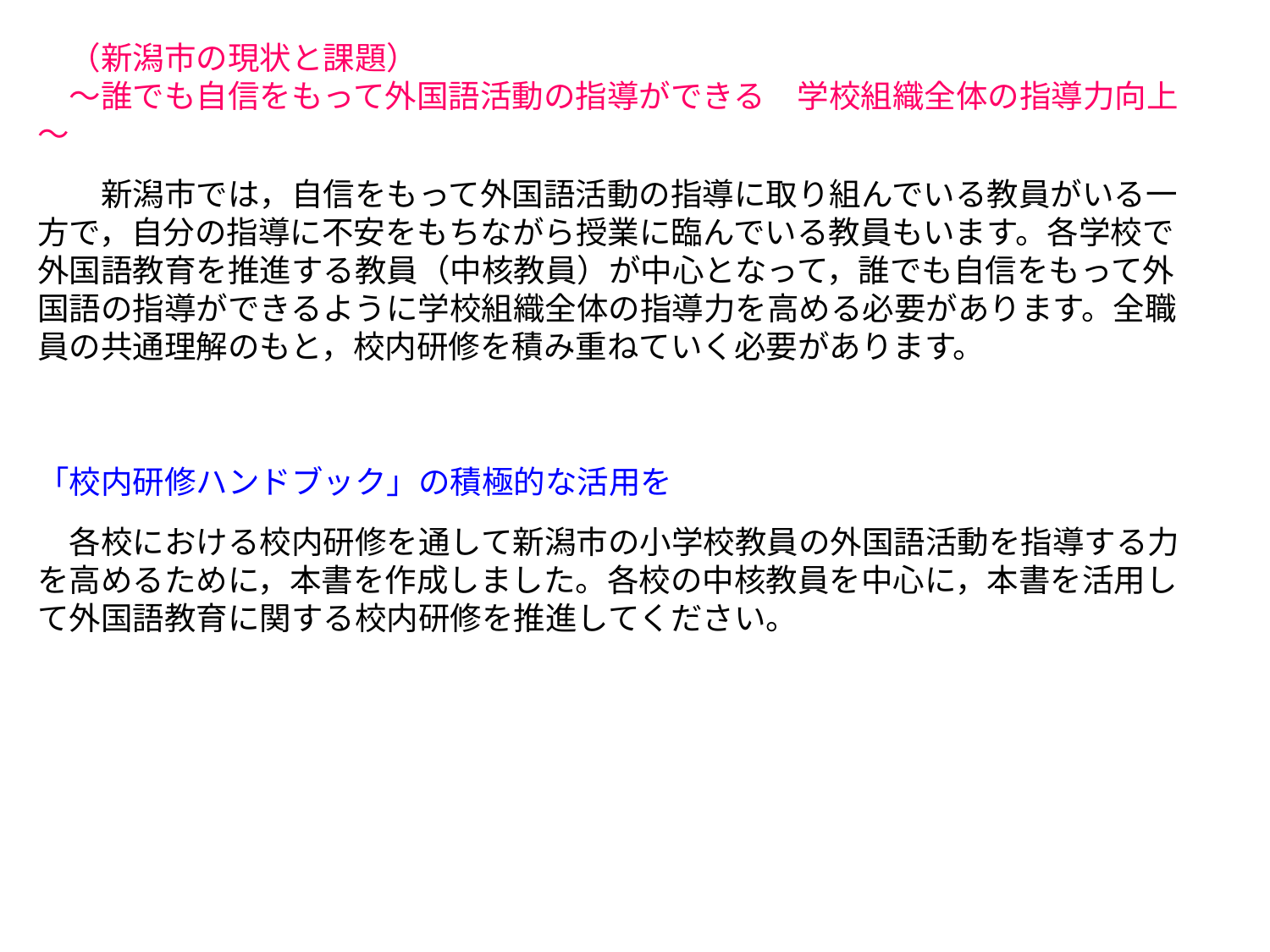

（新潟市の現状と課題）
　～誰でも自信をもって外国語活動の指導ができる　学校組織全体の指導力向上～

　　新潟市では，自信をもって外国語活動の指導に取り組んでいる教員がいる一方で，自分の指導に不安をもちながら授業に臨んでいる教員もいます。各学校で外国語教育を推進する教員（中核教員）が中心となって，誰でも自信をもって外国語の指導ができるように学校組織全体の指導力を高める必要があります。全職員の共通理解のもと，校内研修を積み重ねていく必要があります。
「校内研修ハンドブック」の積極的な活用を

　各校における校内研修を通して新潟市の小学校教員の外国語活動を指導する力を高めるために，本書を作成しました。各校の中核教員を中心に，本書を活用して外国語教育に関する校内研修を推進してください。